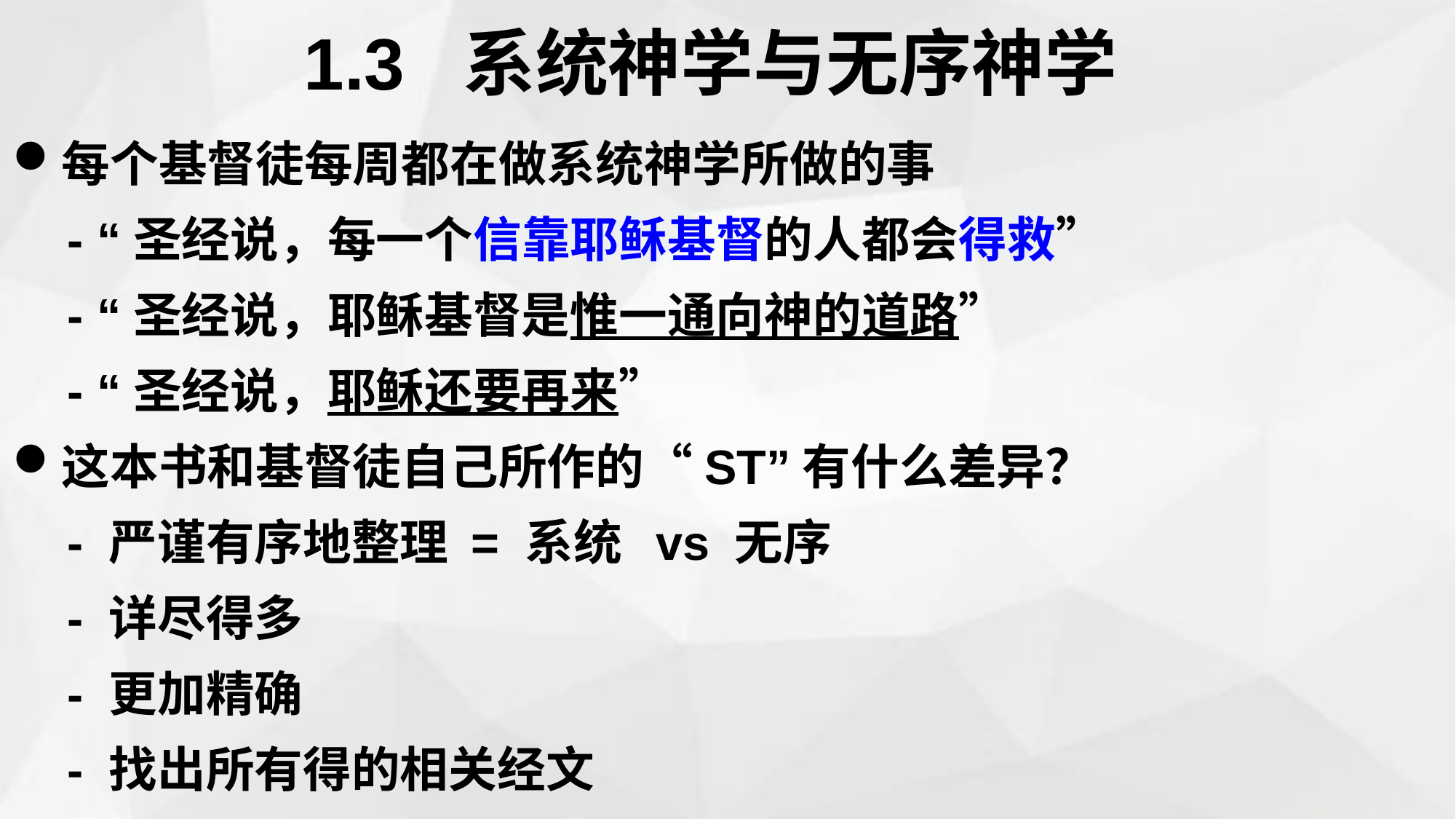

1.3  系统神学与无序神学
每个基督徒每周都在做系统神学所做的事
- “圣经说，每一个信靠耶稣基督的人都会得救”
- “圣经说，耶稣基督是惟一通向神的道路”
- “圣经说，耶稣还要再来”
这本书和基督徒自己所作的“ST”有什么差异？
- 严谨有序地整理 = 系统  vs 无序
- 详尽得多
- 更加精确
- 找出所有得的相关经文

8